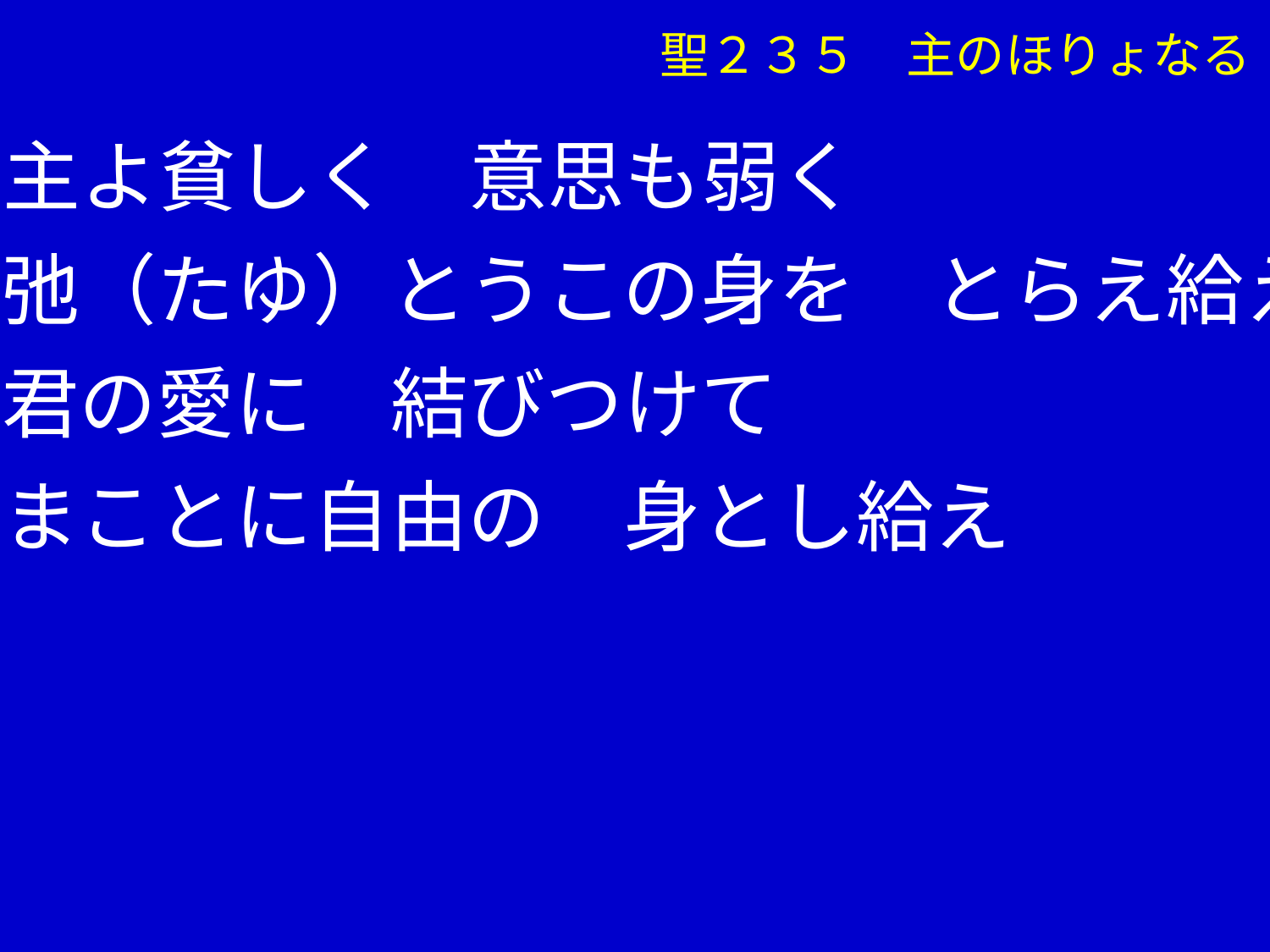

聖２３５　主のほりょなる
②主よ貧しく　意思も弱く
　 弛（たゆ）とうこの身を　とらえ給え
　 君の愛に　結びつけて
　 まことに自由の　身とし給え